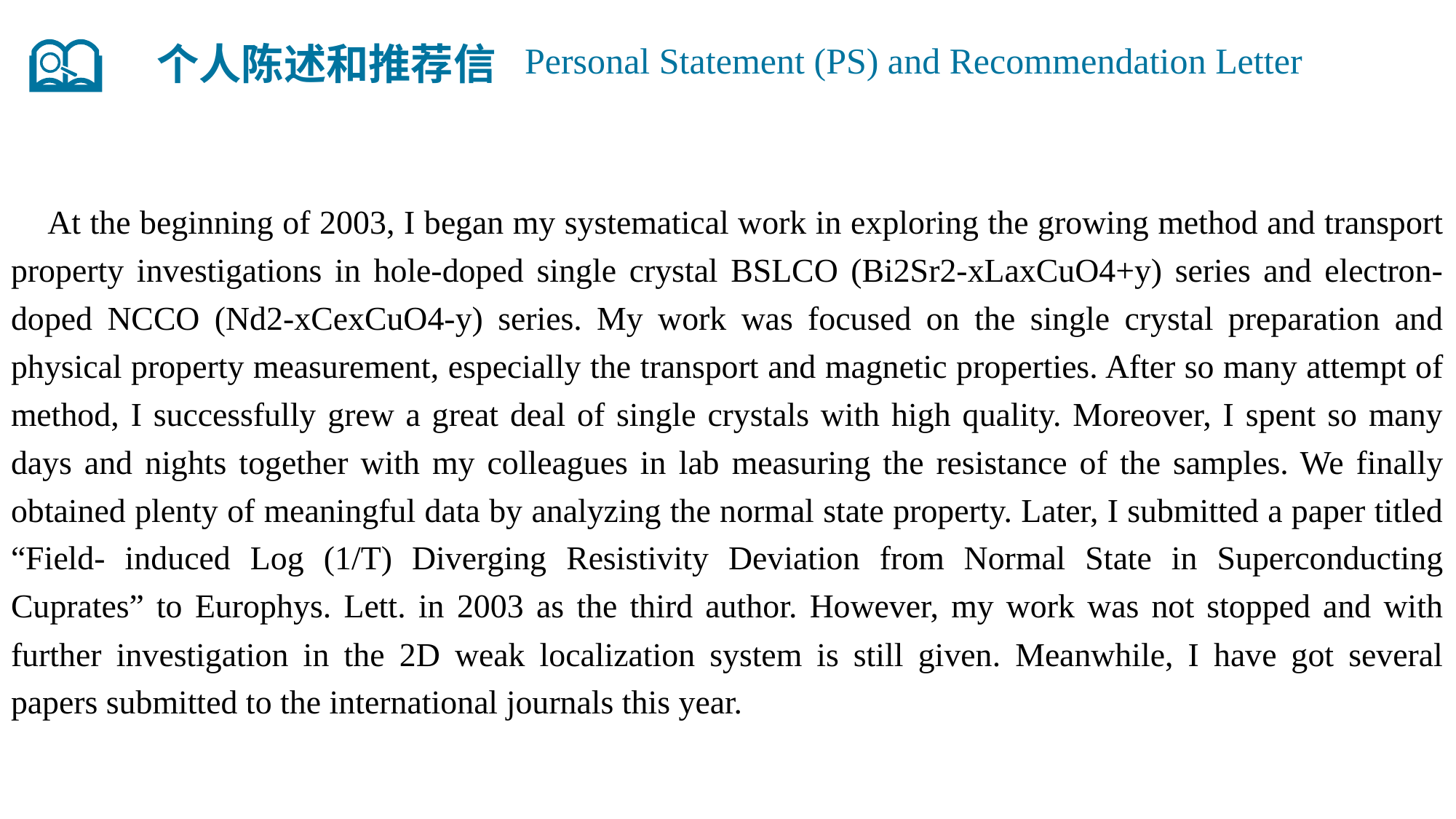

个人陈述和推荐信
Personal Statement (PS) and Recommendation Letter
    At the beginning of 2003, I began my systematical work in exploring the growing method and transport property investigations in hole-doped single crystal BSLCO (Bi2Sr2-xLaxCuO4+y) series and electron-doped NCCO (Nd2-xCexCuO4-y) series. My work was focused on the single crystal preparation and physical property measurement, especially the transport and magnetic properties. After so many attempt of method, I successfully grew a great deal of single crystals with high quality. Moreover, I spent so many days and nights together with my colleagues in lab measuring the resistance of the samples. We finally obtained plenty of meaningful data by analyzing the normal state property. Later, I submitted a paper titled “Field- induced Log (1/T) Diverging Resistivity Deviation from Normal State in Superconducting Cuprates” to Europhys. Lett. in 2003 as the third author. However, my work was not stopped and with further investigation in the 2D weak localization system is still given. Meanwhile, I have got several papers submitted to the international journals this year.